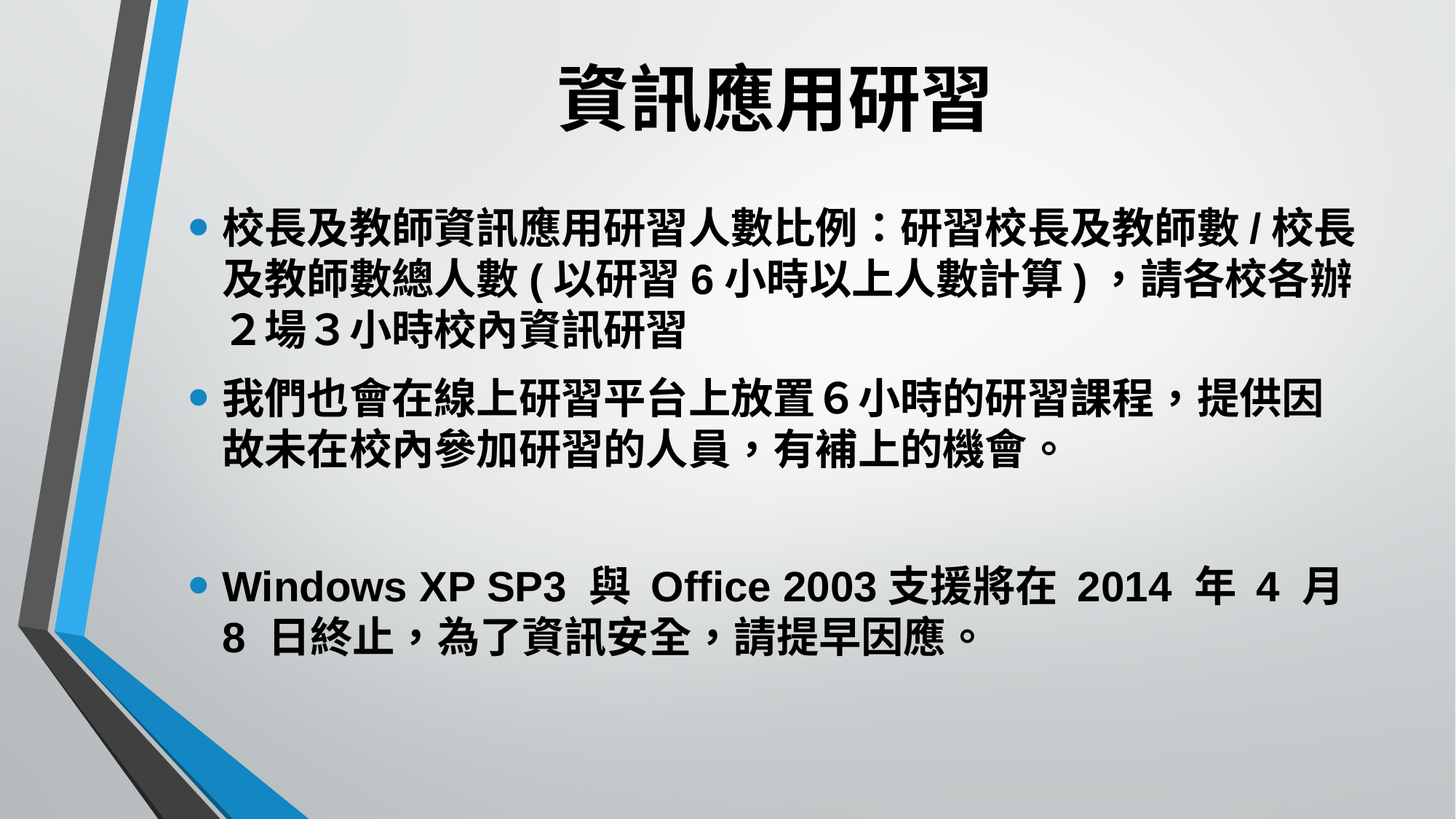

# 資訊應用研習
校長及教師資訊應用研習人數比例：研習校長及教師數/校長及教師數總人數(以研習6小時以上人數計算)，請各校各辦２場３小時校內資訊研習
我們也會在線上研習平台上放置６小時的研習課程，提供因故未在校內參加研習的人員，有補上的機會。

Windows XP SP3 與 Office 2003支援將在 2014 年 4 月 8 日終止，為了資訊安全，請提早因應。